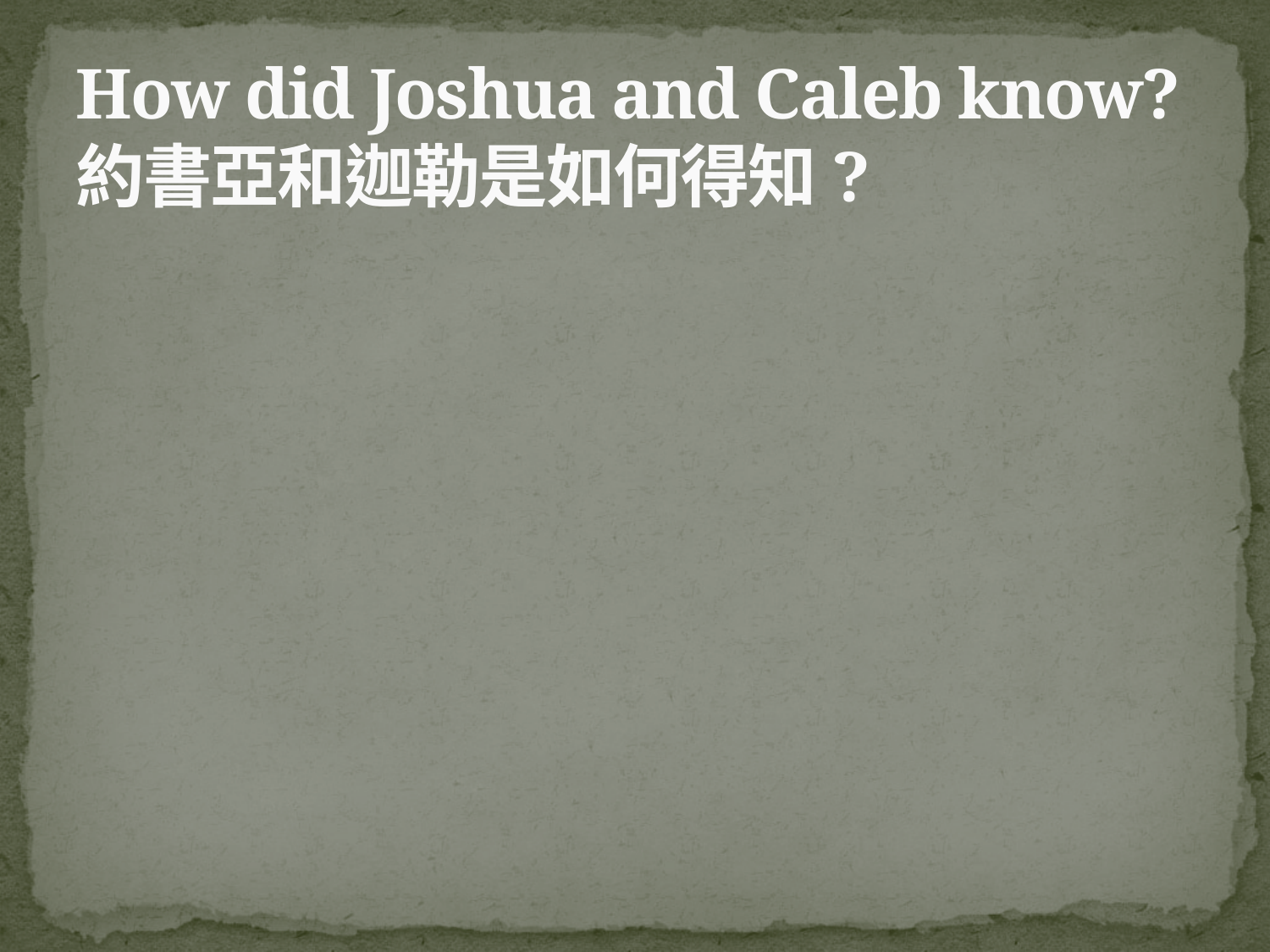

# How did Joshua and Caleb know? 約書亞和迦勒是如何得知?